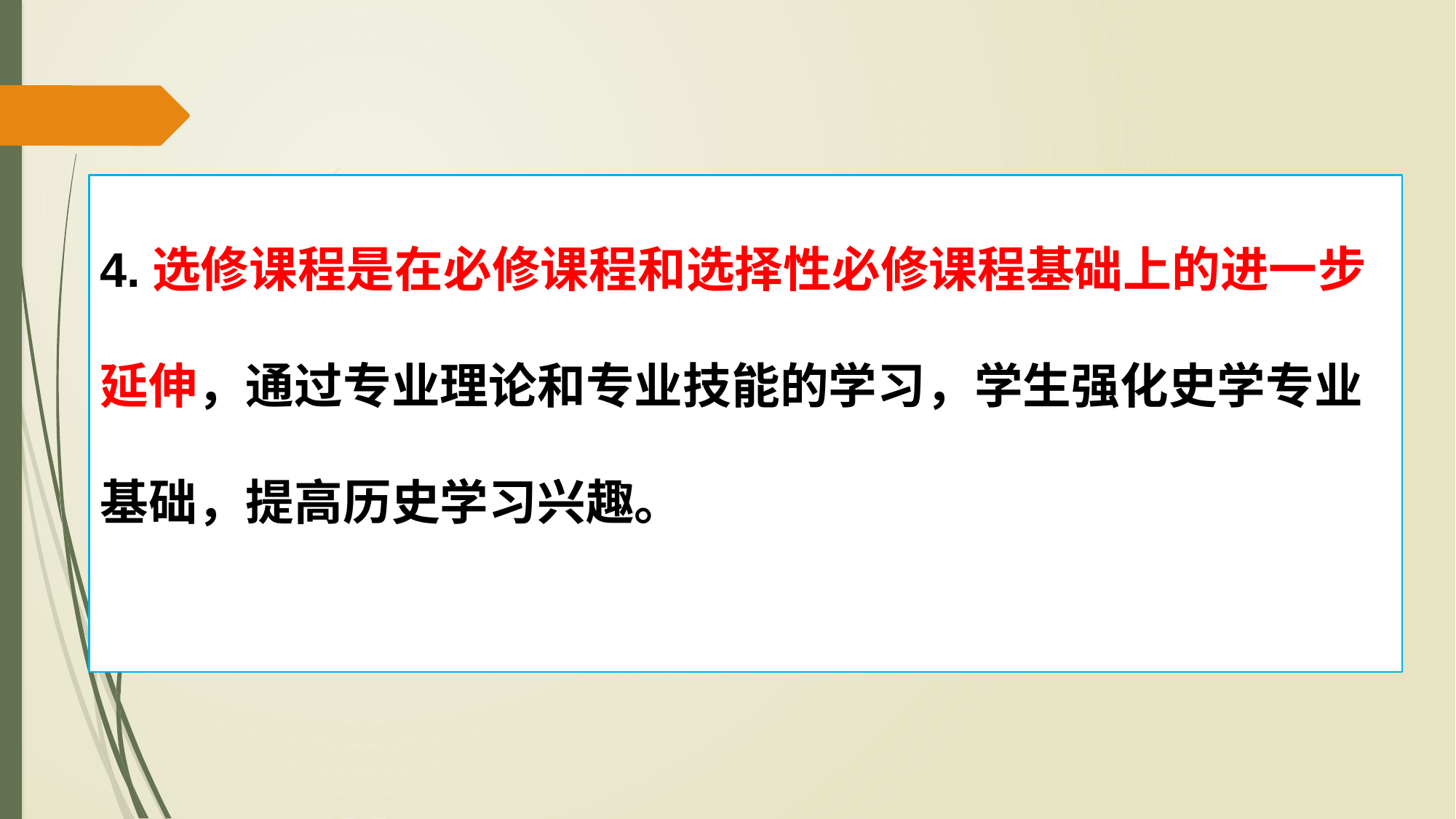

4.选修课程是在必修课程和选择性必修课程基础上的进一步延伸，通过专业理论和专业技能的学习，学生强化史学专业基础，提高历史学习兴趣。